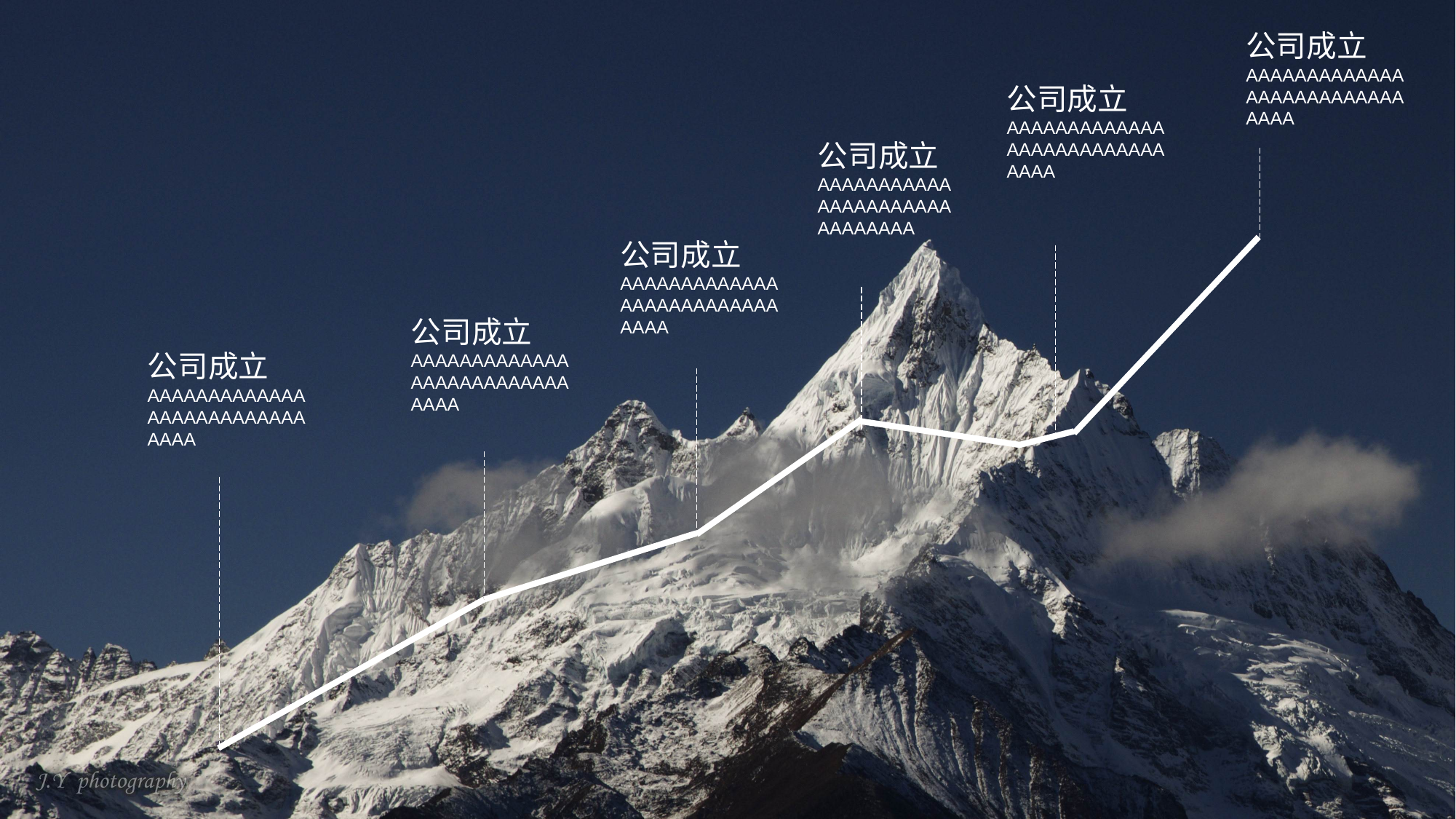

公司成立
AAAAAAAAAAAAAAAAAAAAAAAAAAAAAA
公司成立
AAAAAAAAAAAAAAAAAAAAAAAAAAAAAA
公司成立
AAAAAAAAAAAAAAAAAAAAAAAAAAAAAA
公司成立
AAAAAAAAAAAAAAAAAAAAAAAAAAAAAA
公司成立
AAAAAAAAAAAAAAAAAAAAAAAAAAAAAA
公司成立
AAAAAAAAAAAAAAAAAAAAAAAAAAAAAA